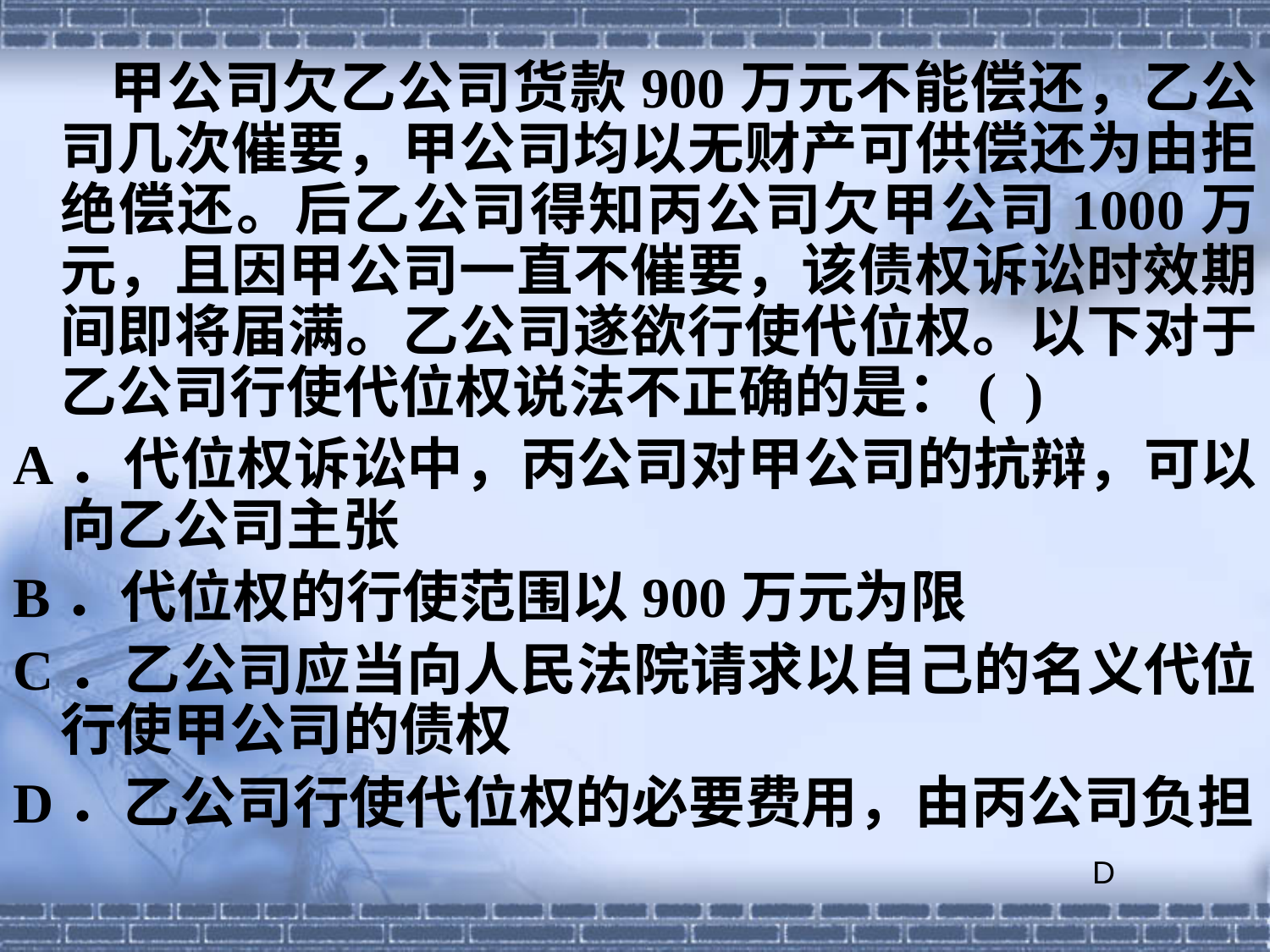

甲公司欠乙公司货款900万元不能偿还，乙公司几次催要，甲公司均以无财产可供偿还为由拒绝偿还。后乙公司得知丙公司欠甲公司1000万元，且因甲公司一直不催要，该债权诉讼时效期间即将届满。乙公司遂欲行使代位权。以下对于乙公司行使代位权说法不正确的是：(  )
A．代位权诉讼中，丙公司对甲公司的抗辩，可以向乙公司主张
B．代位权的行使范围以900万元为限
C．乙公司应当向人民法院请求以自己的名义代位行使甲公司的债权
D．乙公司行使代位权的必要费用，由丙公司负担

D